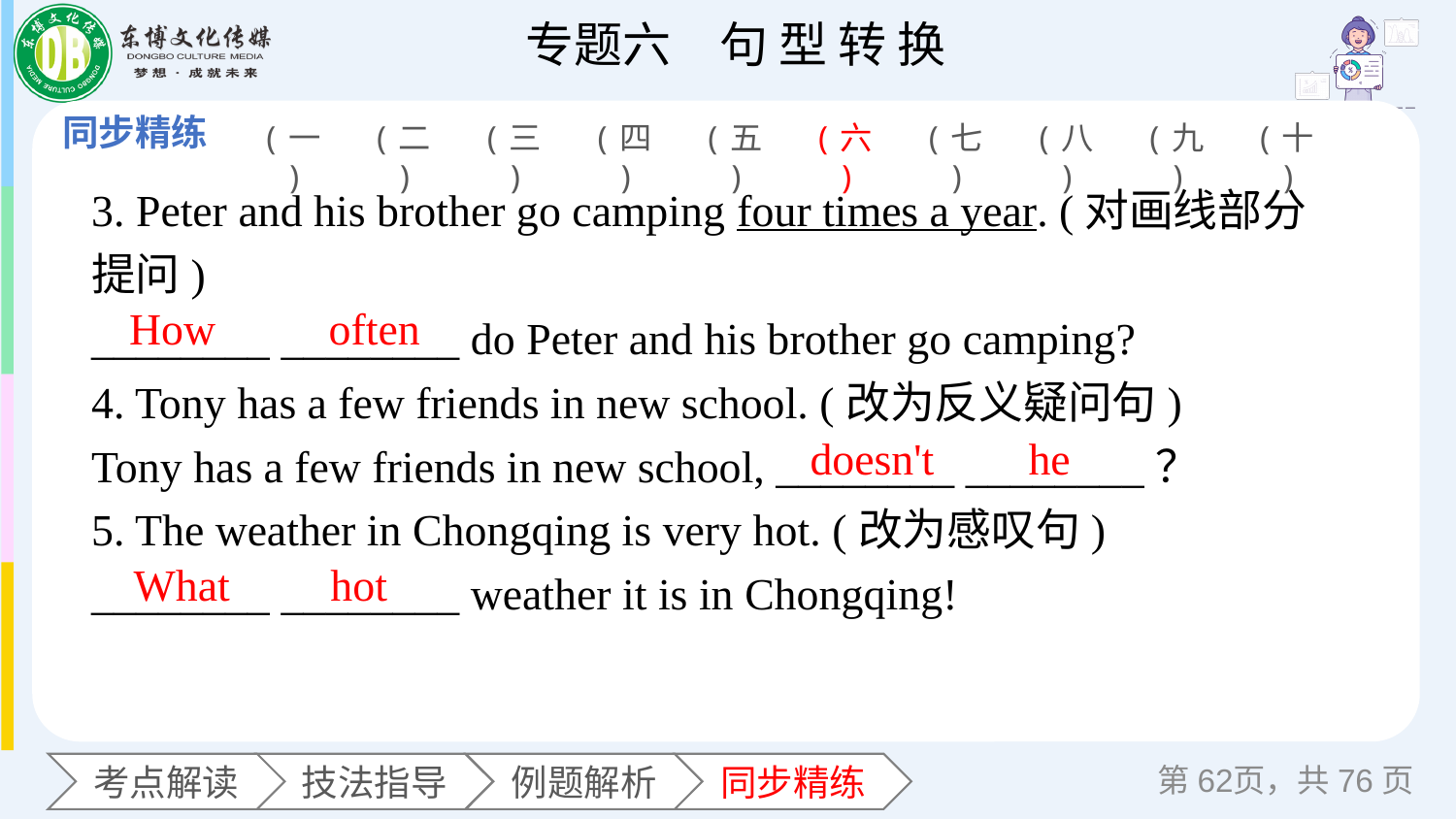

(一)
(二)
(三)
(四)
(五)
(六)
(七)
(八)
(九)
(十)
3. Peter and his brother go camping four times a year. (对画线部分
提问)
________ ________ do Peter and his brother go camping?
4. Tony has a few friends in new school. (改为反义疑问句)
Tony has a few friends in new school, ________ ________？
5. The weather in Chongqing is very hot. (改为感叹句)
________ ________ weather it is in Chongqing!
How
often
doesn't
he
What
hot
第62页，共76页